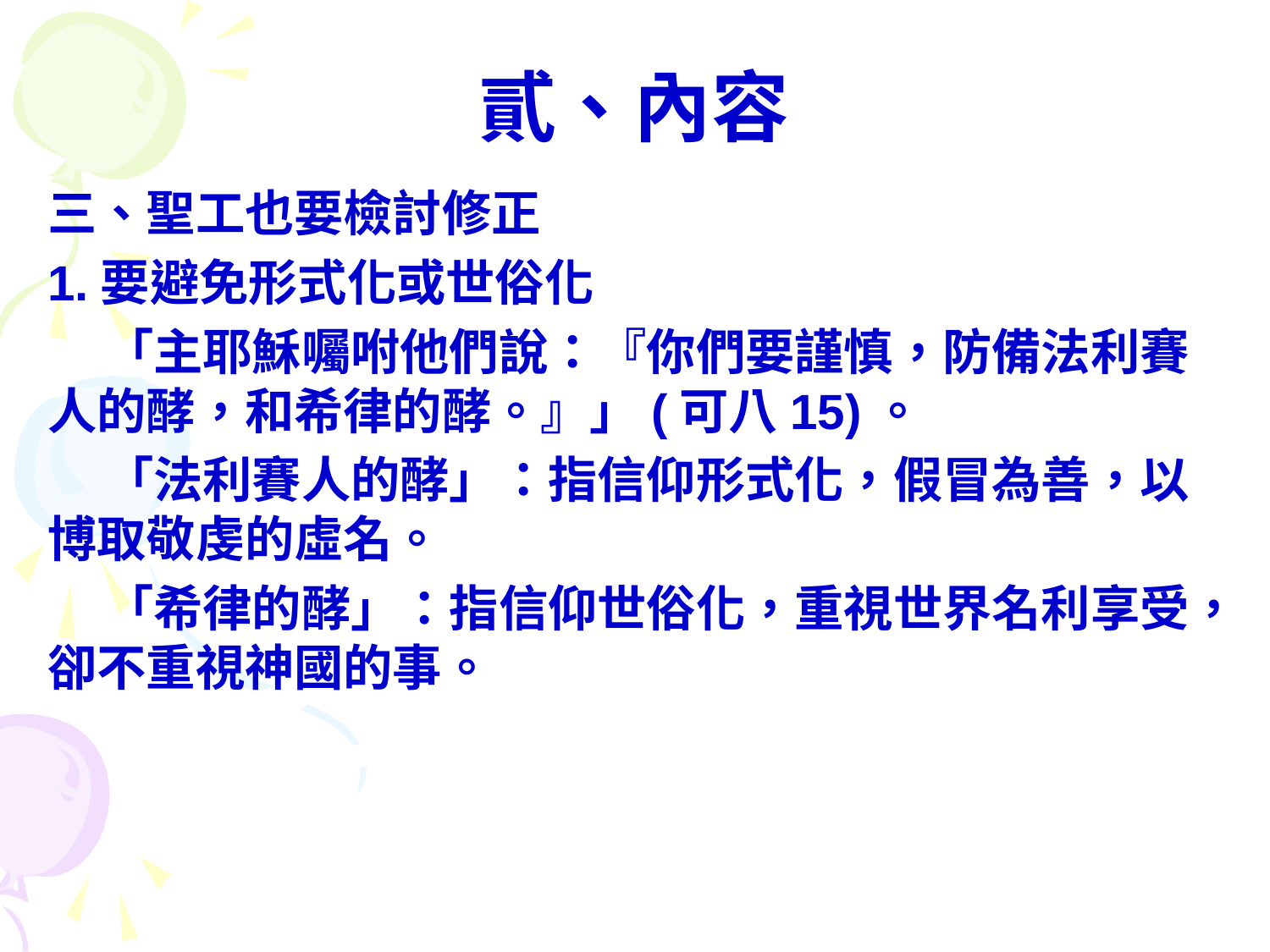

# 貳、內容
三、聖工也要檢討修正
1.要避免形式化或世俗化
    「主耶穌囑咐他們說：『你們要謹慎，防備法利賽人的酵，和希律的酵。』」(可八15)。
    「法利賽人的酵」：指信仰形式化，假冒為善，以博取敬虔的虛名。
    「希律的酵」：指信仰世俗化，重視世界名利享受，卻不重視神國的事。